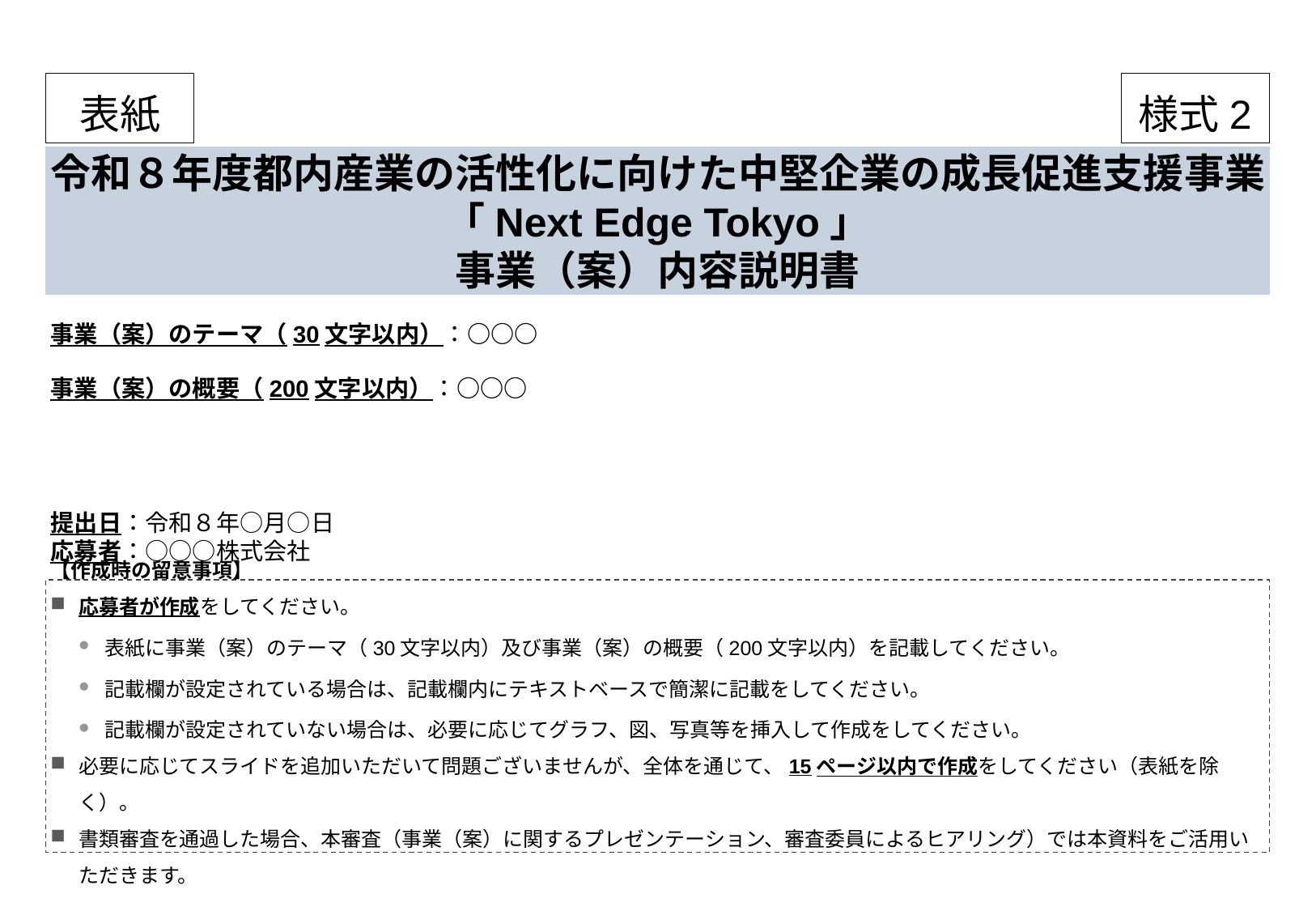

表紙
様式2
# 令和８年度都内産業の活性化に向けた中堅企業の成長促進支援事業 「Next Edge Tokyo」 事業（案）内容説明書
事業（案）のテーマ（30文字以内）：○○○
事業（案）の概要（200文字以内）：○○○
提出日：令和８年○月○日
応募者：○○○株式会社
【作成時の留意事項】
応募者が作成をしてください。
表紙に事業（案）のテーマ（30文字以内）及び事業（案）の概要（200文字以内）を記載してください。
記載欄が設定されている場合は、記載欄内にテキストベースで簡潔に記載をしてください。
記載欄が設定されていない場合は、必要に応じてグラフ、図、写真等を挿入して作成をしてください。
必要に応じてスライドを追加いただいて問題ございませんが、全体を通じて、15ページ以内で作成をしてください（表紙を除く）。
書類審査を通過した場合、本審査（事業（案）に関するプレゼンテーション、審査委員によるヒアリング）では本資料をご活用いただきます。